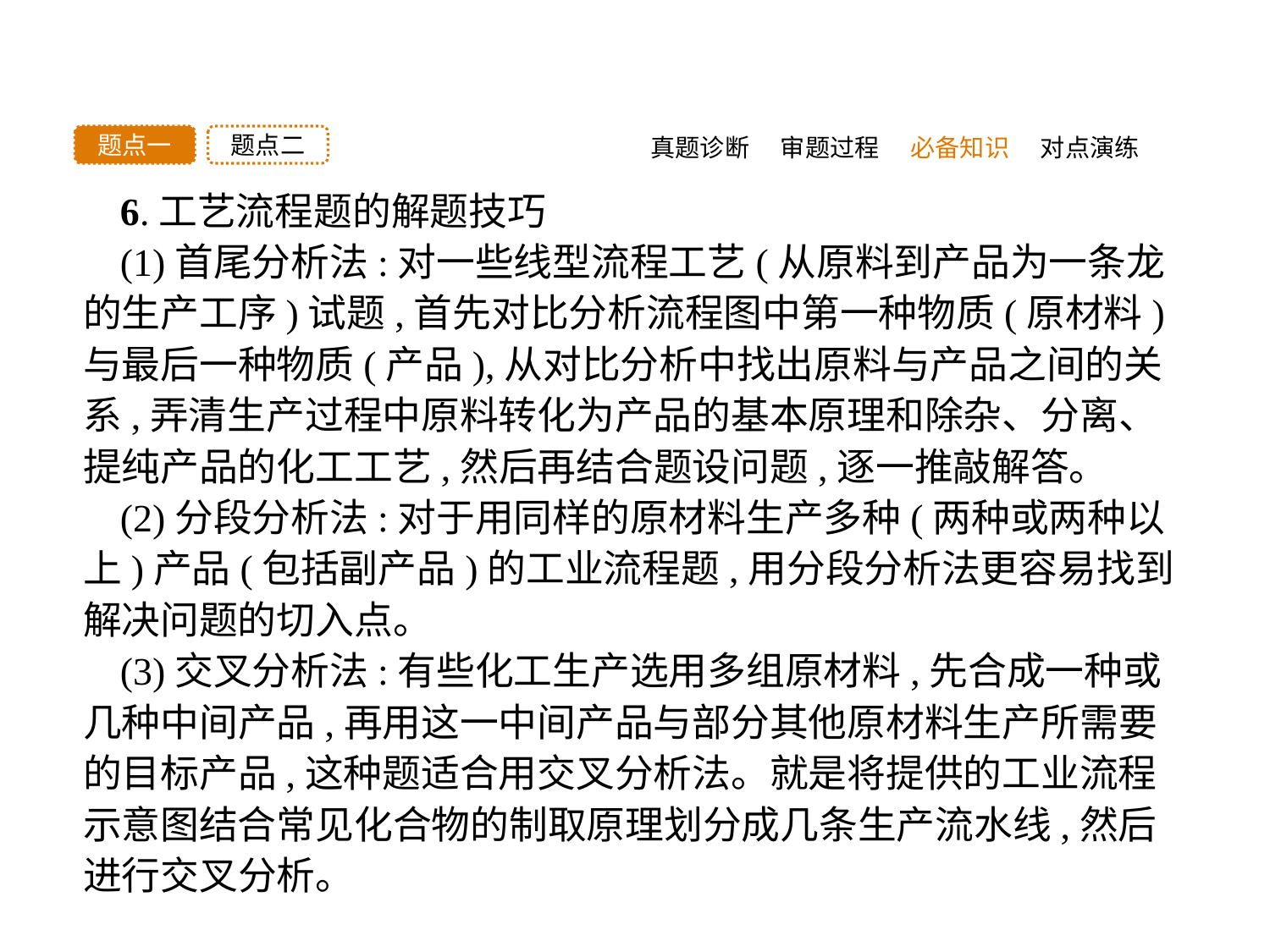

真题诊断
题点二
题点一
审题过程
必备知识
对点演练
6.工艺流程题的解题技巧
(1)首尾分析法:对一些线型流程工艺(从原料到产品为一条龙的生产工序)试题,首先对比分析流程图中第一种物质(原材料)与最后一种物质(产品),从对比分析中找出原料与产品之间的关系,弄清生产过程中原料转化为产品的基本原理和除杂、分离、提纯产品的化工工艺,然后再结合题设问题,逐一推敲解答。
(2)分段分析法:对于用同样的原材料生产多种(两种或两种以上)产品(包括副产品)的工业流程题,用分段分析法更容易找到解决问题的切入点。
(3)交叉分析法:有些化工生产选用多组原材料,先合成一种或几种中间产品,再用这一中间产品与部分其他原材料生产所需要的目标产品,这种题适合用交叉分析法。就是将提供的工业流程示意图结合常见化合物的制取原理划分成几条生产流水线,然后进行交叉分析。